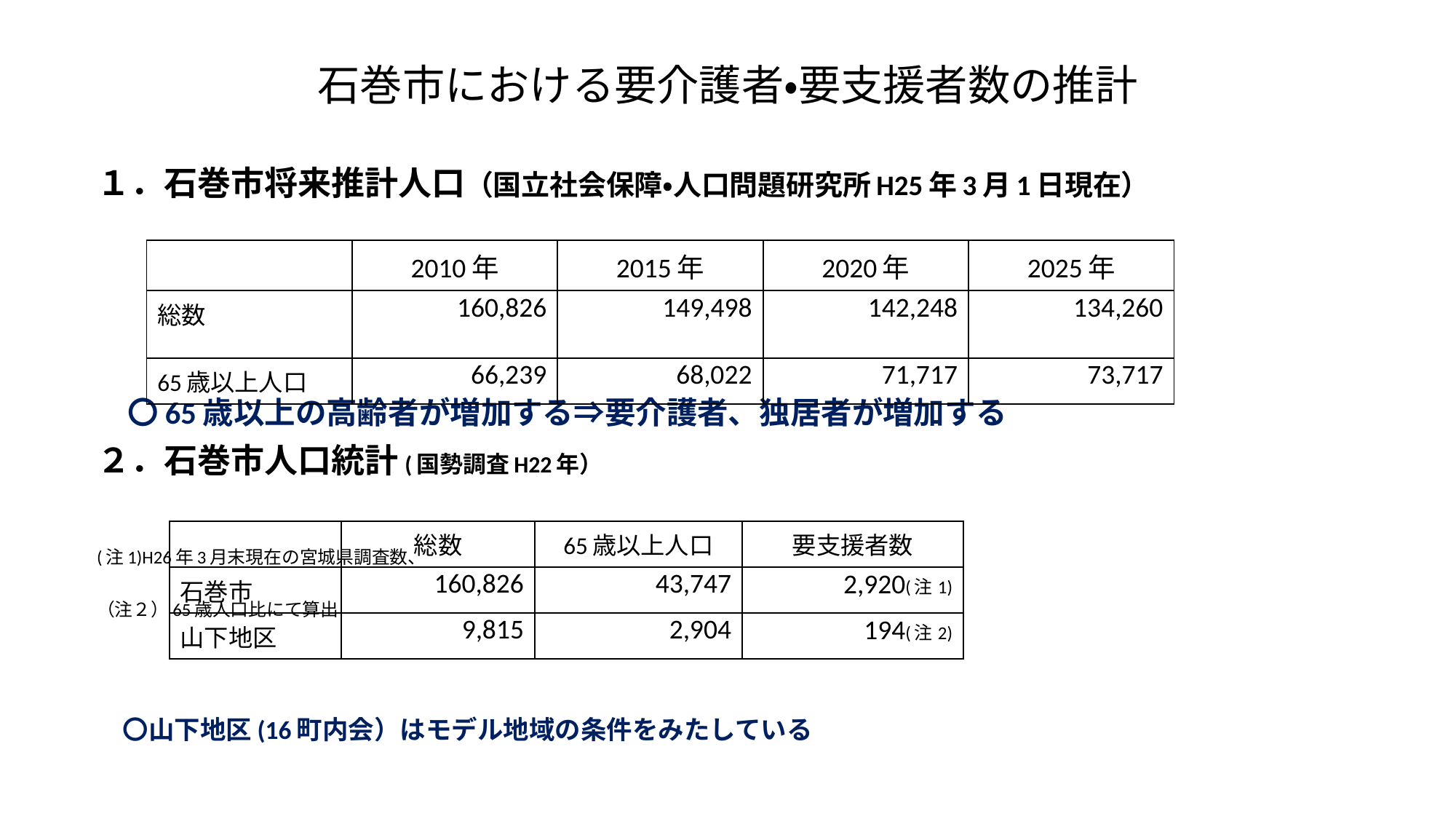

# 石巻市における要介護者・要支援者数の推計
１．石巻市将来推計人口（国立社会保障・人口問題研究所H25年3月1日現在）

　〇65歳以上の高齢者が増加する⇒要介護者、独居者が増加する
２．石巻市人口統計(国勢調査H22年）
　　　　　　　　　　　　　　　　　　　　　　　　(注1)H26年3月末現在の宮城県調査数、
　　　　　　　　　　　　　　　　　　　　　　　　　　　　　　　　　　　　　　　　　　　　　　　　　　　　　　　　　　　　　　　　　　  　　（注２）65歳人口比にて算出

　〇山下地区(16町内会）はモデル地域の条件をみたしている
|  | 2010年 | 2015年 | 2020年 | 2025年 |
| --- | --- | --- | --- | --- |
| 総数 | 160,826 | 149,498 | 142,248 | 134,260 |
| 65歳以上人口 | 66,239 | 68,022 | 71,717 | 73,717 |
|  | 総数 | 65歳以上人口 | 要支援者数 |
| --- | --- | --- | --- |
| 石巻市 | 160,826 | 43,747 | 2,920(注1) |
| 山下地区 | 9,815 | 2,904 | 194(注2) |